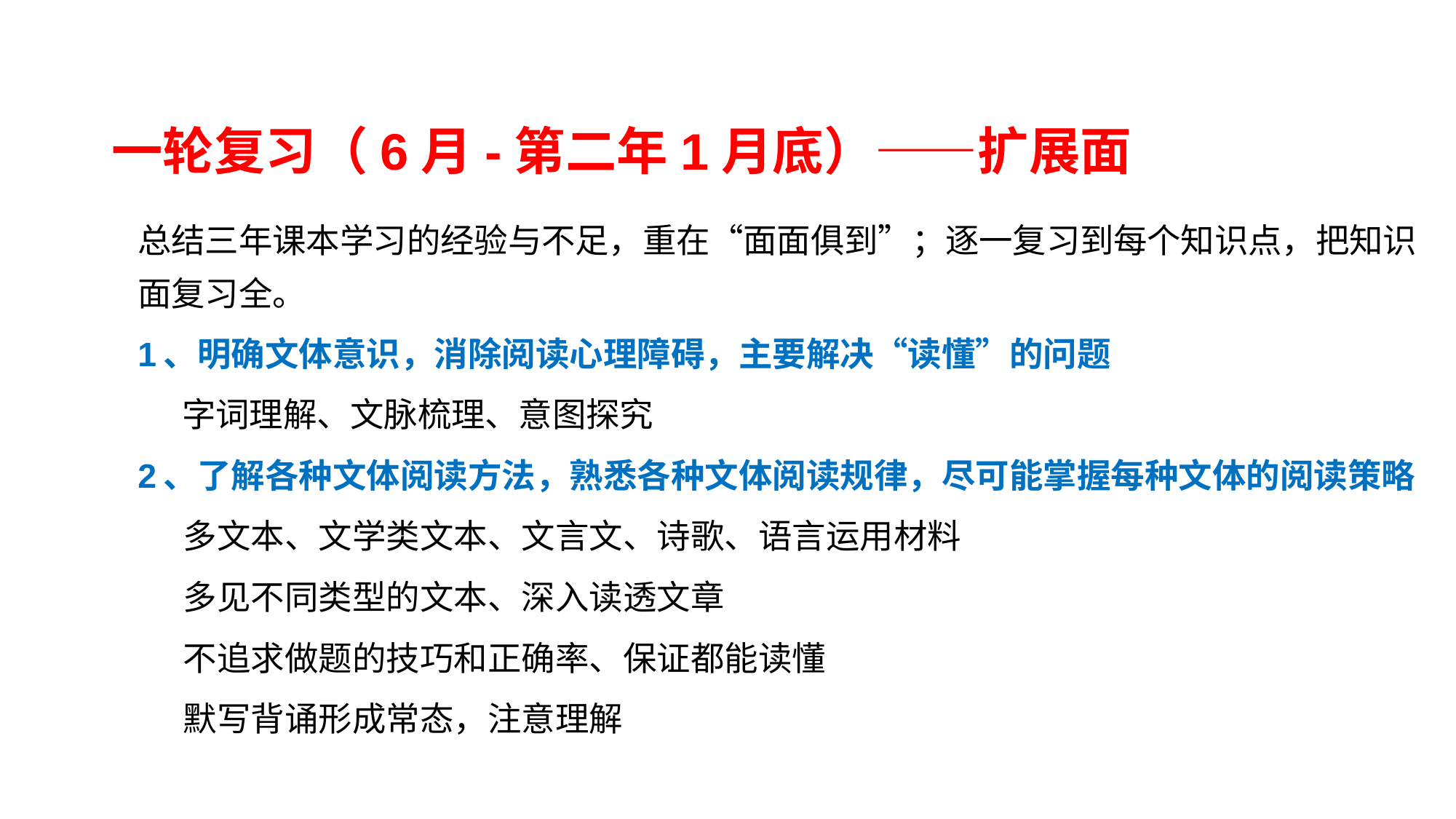

# 一轮复习（6月-第二年1月底）——扩展面
总结三年课本学习的经验与不足，重在“面面俱到”；逐一复习到每个知识点，把知识面复习全。
1、明确文体意识，消除阅读心理障碍，主要解决“读懂”的问题
     字词理解、文脉梳理、意图探究
2、了解各种文体阅读方法，熟悉各种文体阅读规律，尽可能掌握每种文体的阅读策略
     多文本、文学类文本、文言文、诗歌、语言运用材料
     多见不同类型的文本、深入读透文章
     不追求做题的技巧和正确率、保证都能读懂
     默写背诵形成常态，注意理解